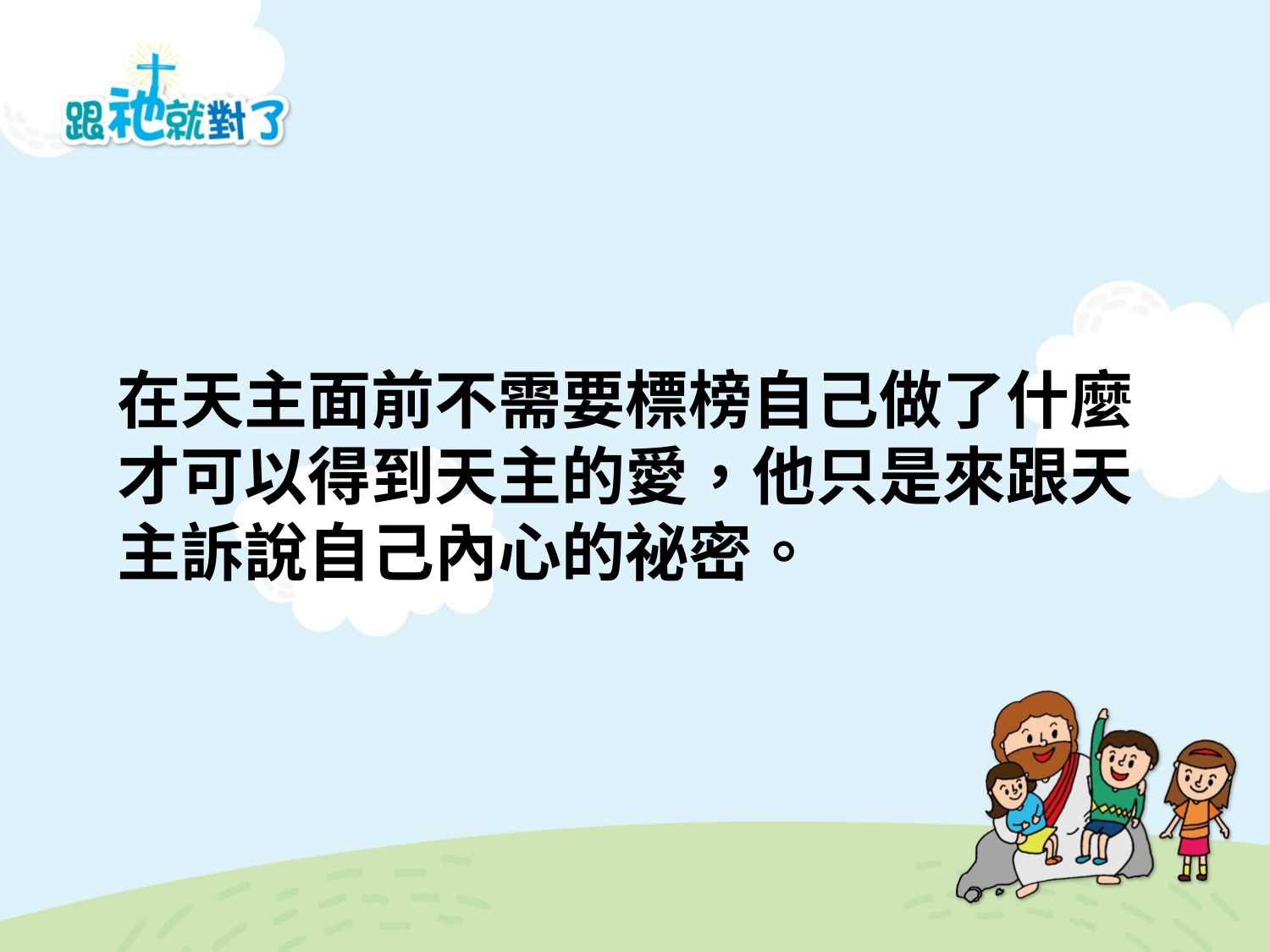

在天主面前不需要標榜自己做了什麼才可以得到天主的愛，他只是來跟天主訴說自己內心的祕密。